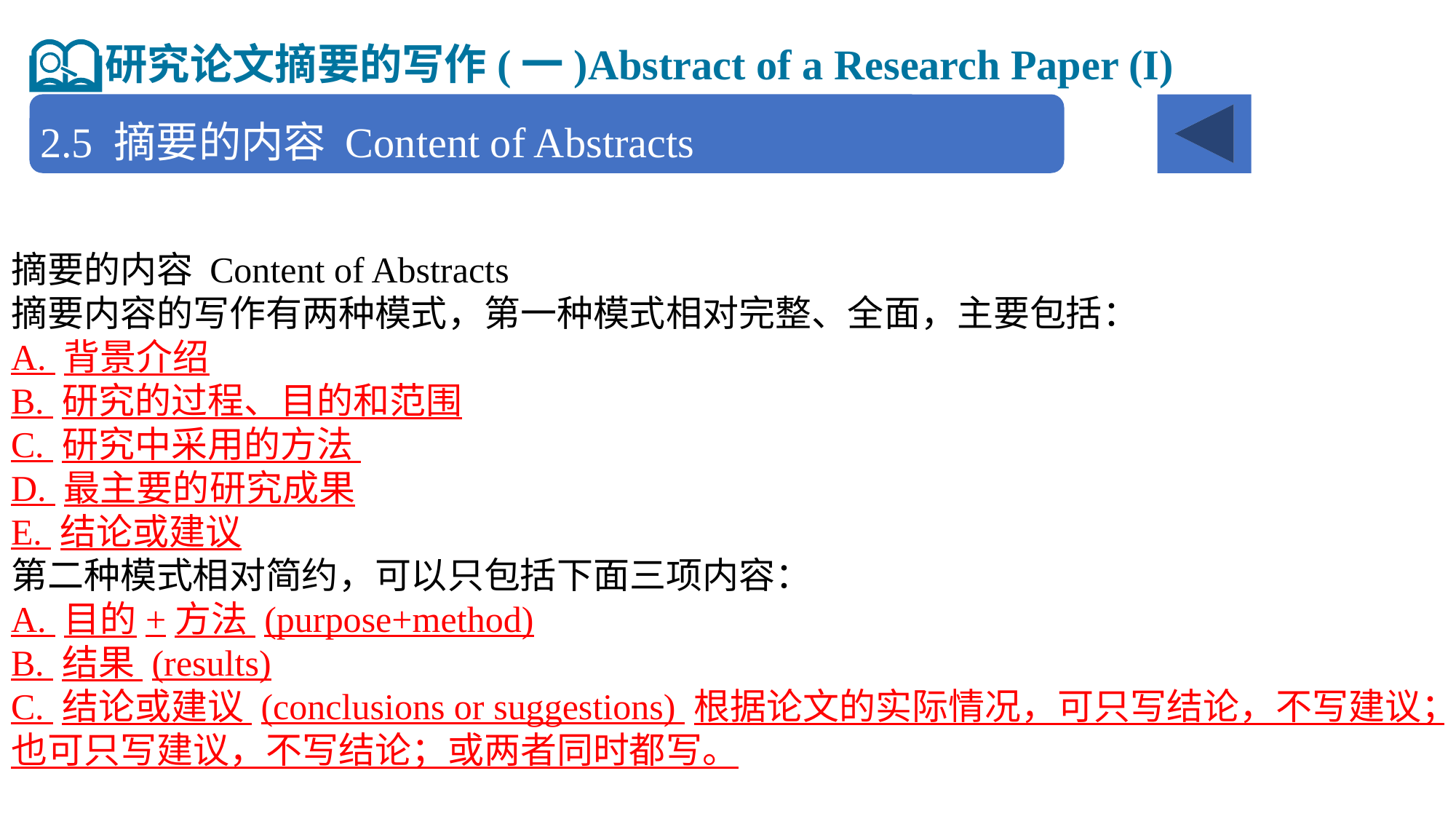

研究论文摘要的写作(一)Abstract of a Research Paper (I)

2.5 摘要的内容 Content of Abstracts
摘要的内容 Content of Abstracts
摘要内容的写作有两种模式，第一种模式相对完整、全面，主要包括：
A. 背景介绍
B. 研究的过程、目的和范围
C. 研究中采用的方法
D. 最主要的研究成果
E. 结论或建议
第二种模式相对简约，可以只包括下面三项内容：
A. 目的+方法 (purpose+method)
B. 结果 (results)
C. 结论或建议 (conclusions or suggestions) 根据论文的实际情况，可只写结论，不写建议；也可只写建议，不写结论；或两者同时都写。